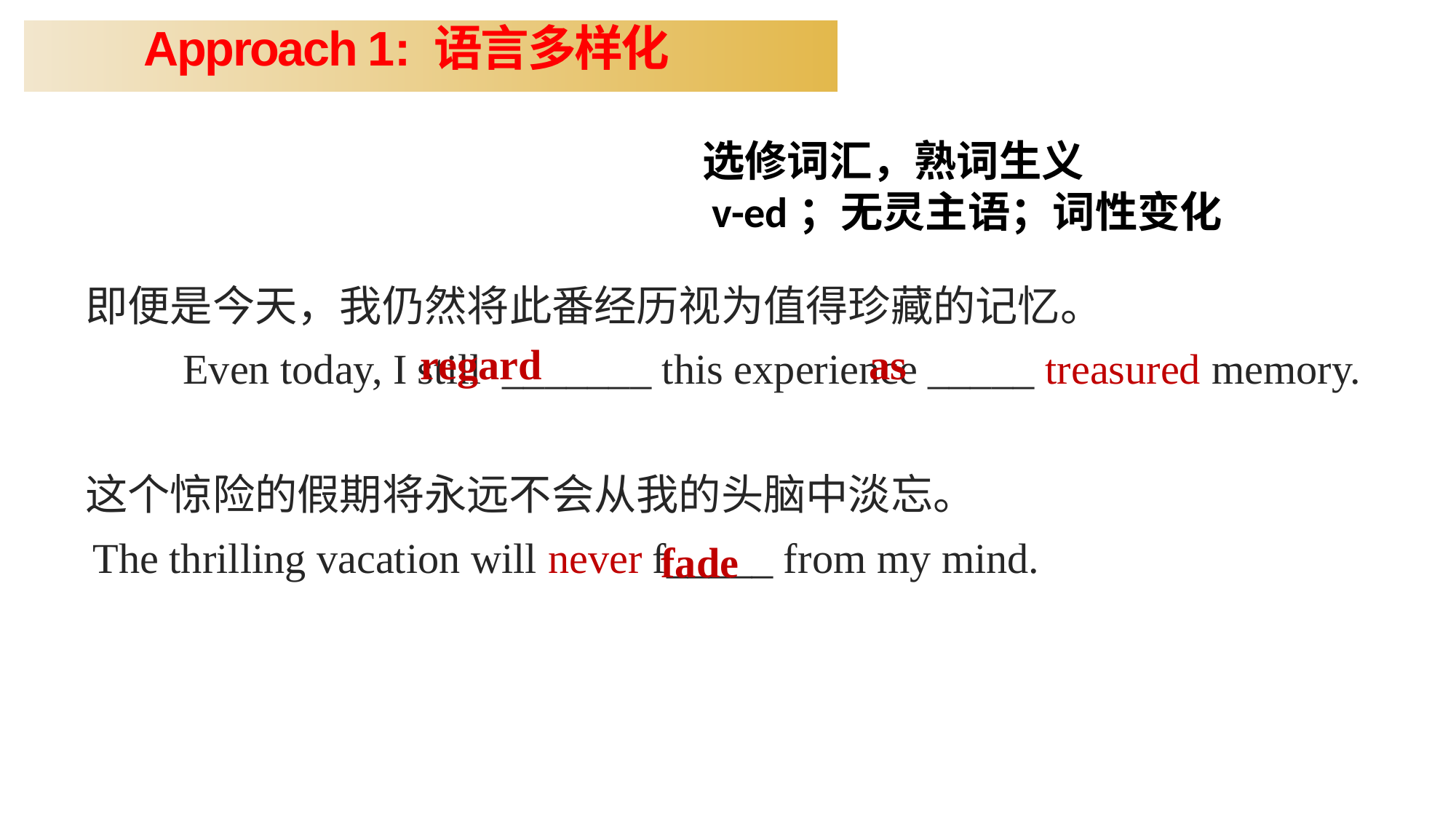

Approach 1: 语言多样化
选修词汇，熟词生义
 v-ed；无灵主语；词性变化
即便是今天，我仍然将此番经历视为值得珍藏的记忆。
	Even today, I still  _______ this experience _____ treasured memory.

这个惊险的假期将永远不会从我的头脑中淡忘。
  The thrilling vacation will never f_____ from my mind.

regard                               as
fade